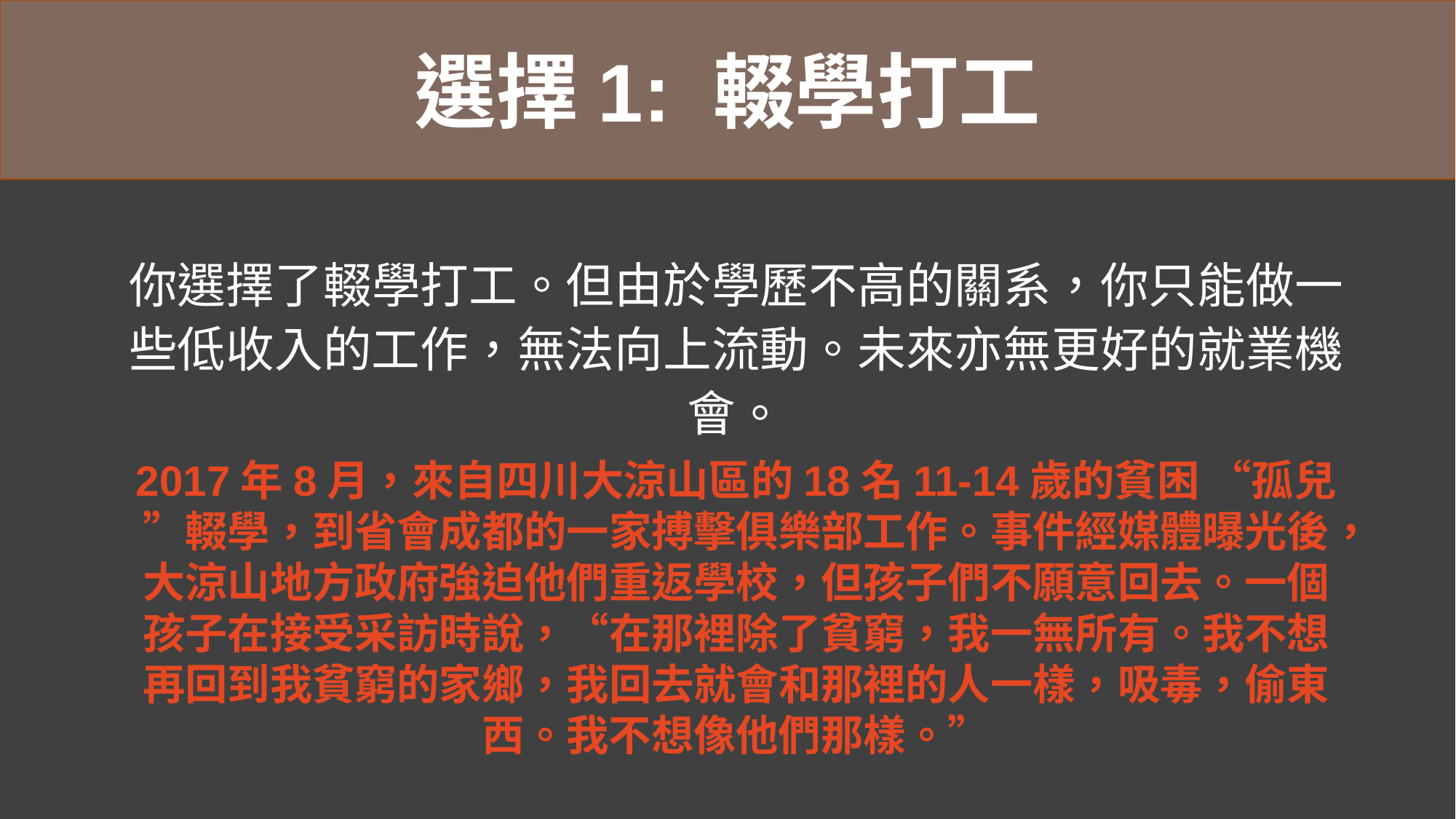

選擇1: 輟學打工
你選擇了輟學打工。但由於學歷不高的關系，你只能做一些低收入的工作，無法向上流動。未來亦無更好的就業機會。
2017年8月，來自四川大涼山區的18名11-14歲的貧困 “孤兒”輟學，到省會成都的一家搏擊俱樂部工作。事件經媒體曝光後，大涼山地方政府強迫他們重返學校，但孩子們不願意回去。一個孩子在接受采訪時說，“在那裡除了貧窮，我一無所有。我不想再回到我貧窮的家鄉，我回去就會和那裡的人一樣，吸毒，偷東西。我不想像他們那樣。”